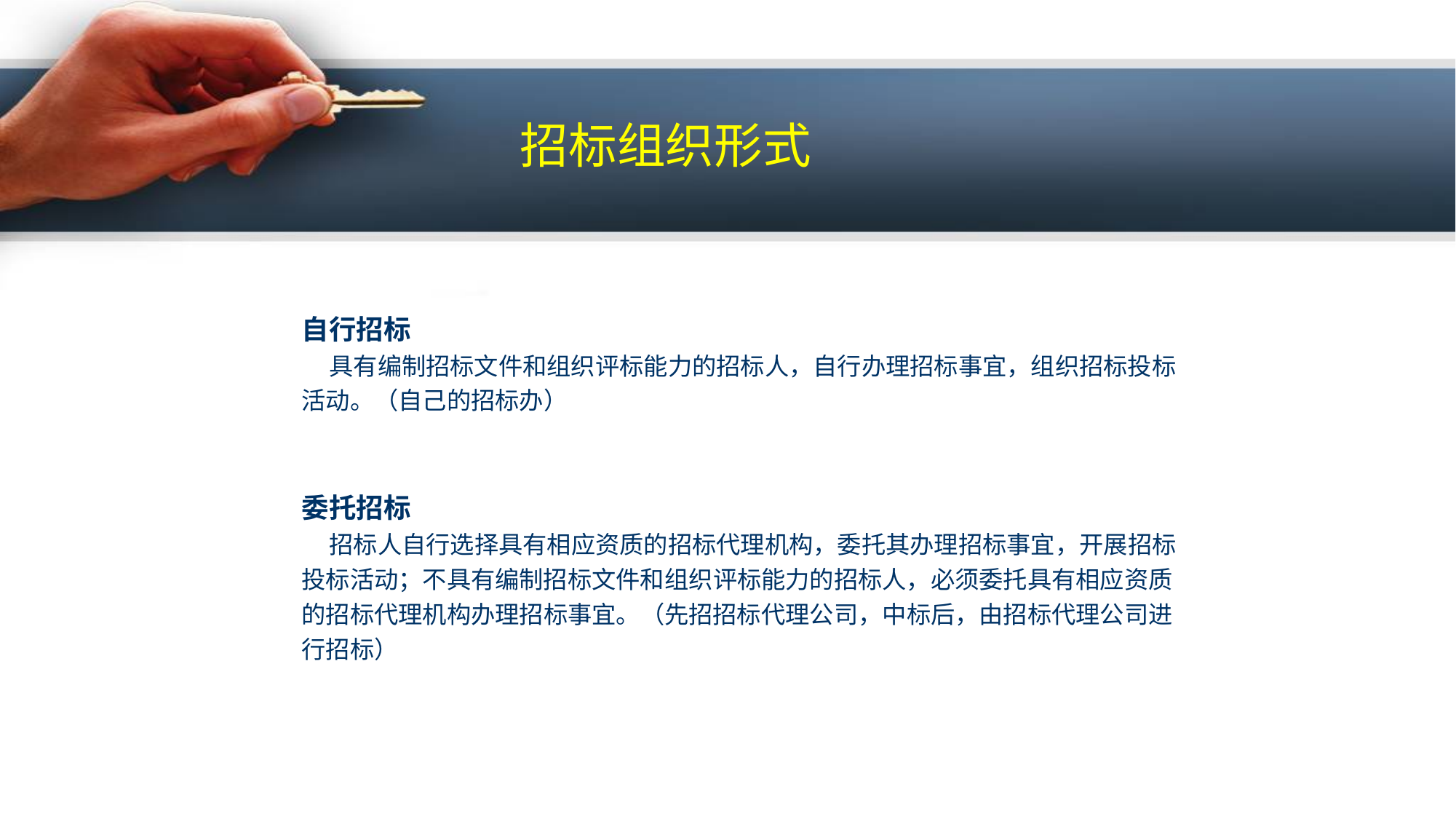

招标组织形式
自行招标
    具有编制招标文件和组织评标能力的招标人，自行办理招标事宜，组织招标投标活动。（自己的招标办）

委托招标
    招标人自行选择具有相应资质的招标代理机构，委托其办理招标事宜，开展招标投标活动；不具有编制招标文件和组织评标能力的招标人，必须委托具有相应资质的招标代理机构办理招标事宜。（先招招标代理公司，中标后，由招标代理公司进行招标）